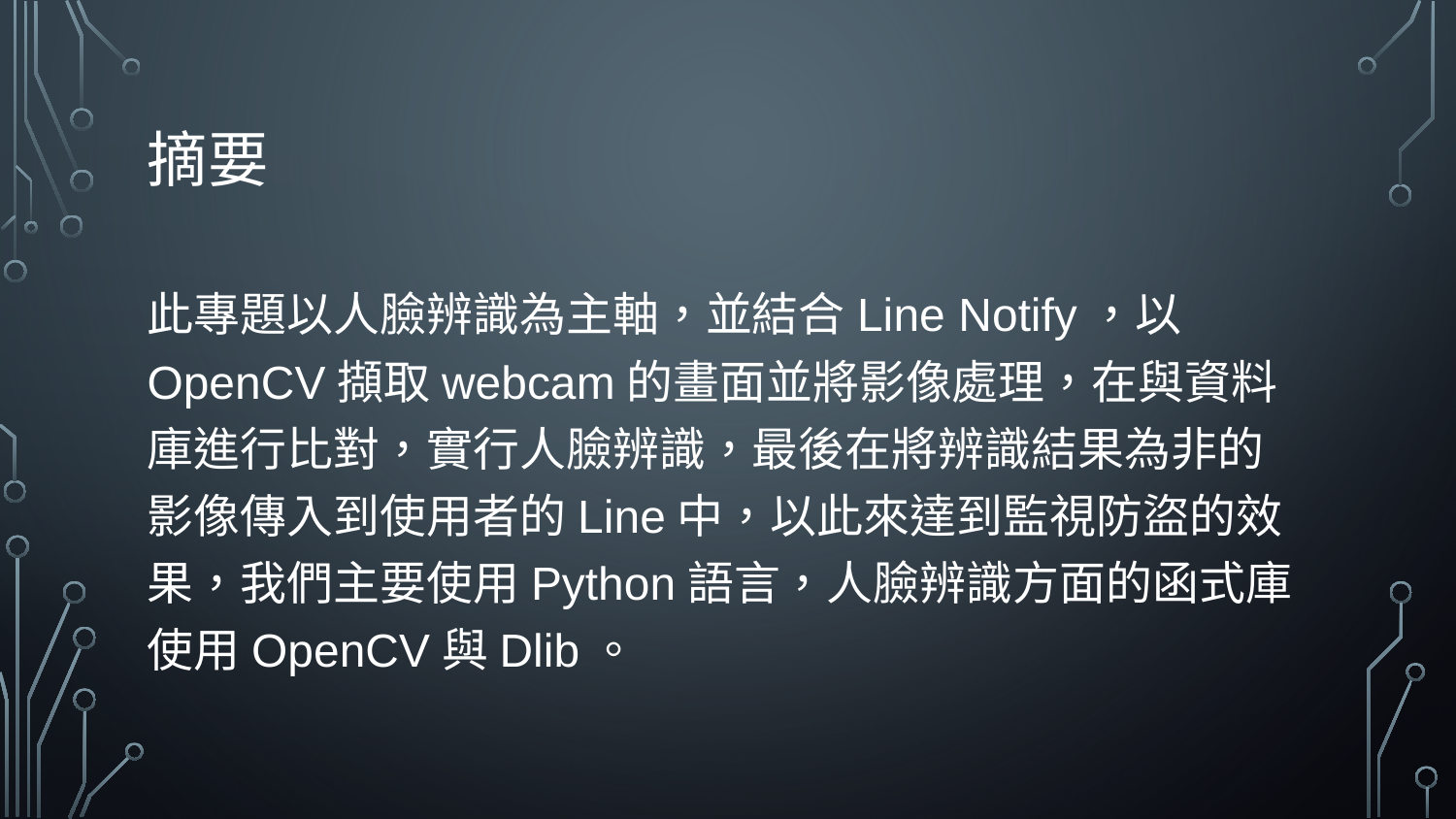

# 摘要
此專題以人臉辨識為主軸，並結合Line Notify，以OpenCV擷取webcam的畫面並將影像處理，在與資料庫進行比對，實行人臉辨識，最後在將辨識結果為非的影像傳入到使用者的Line中，以此來達到監視防盜的效果，我們主要使用Python語言，人臉辨識方面的函式庫使用OpenCV與Dlib。